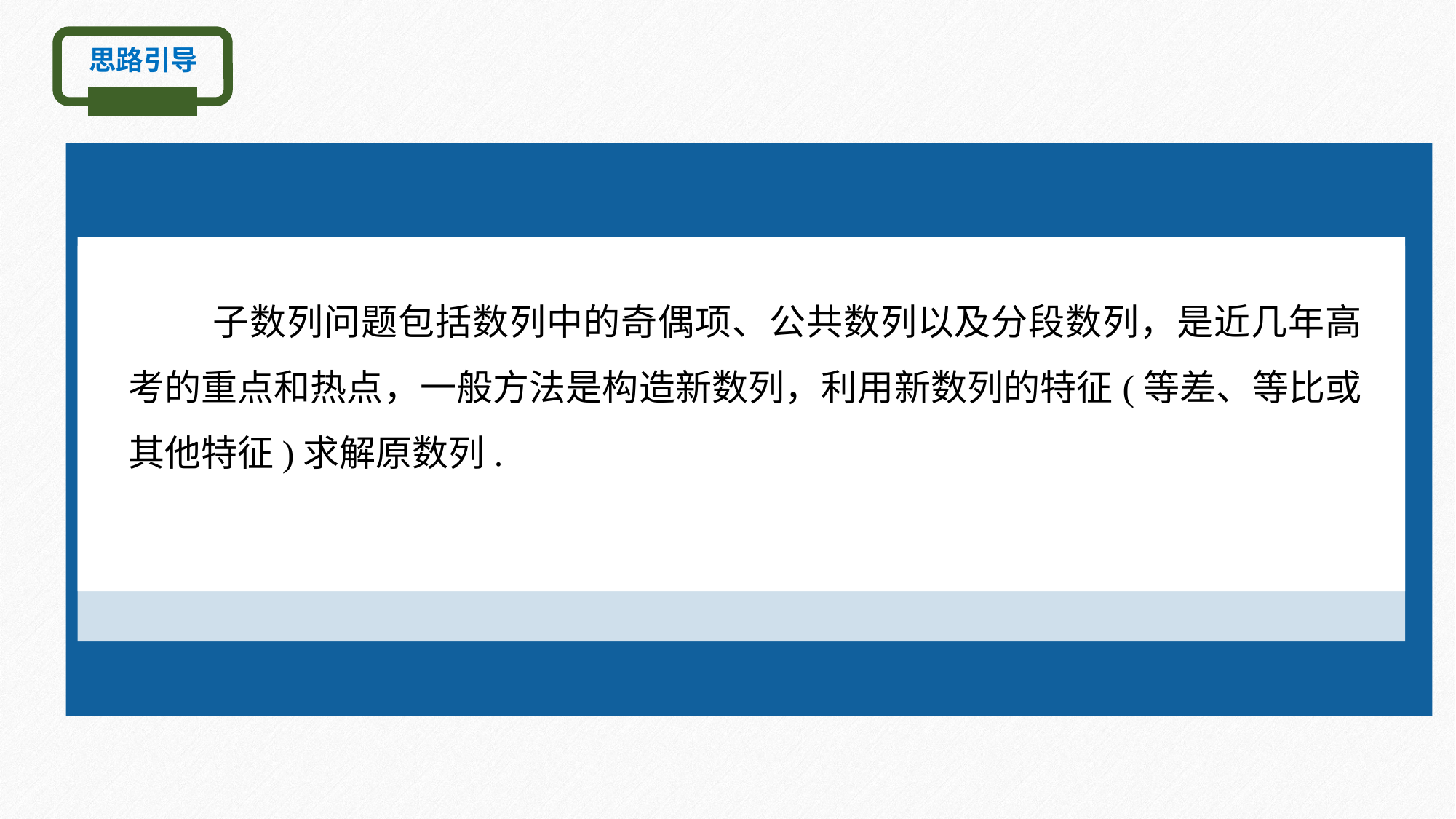

思路引导

子数列问题包括数列中的奇偶项、公共数列以及分段数列，是近几年高考的重点和热点，一般方法是构造新数列，利用新数列的特征(等差、等比或其他特征)求解原数列.